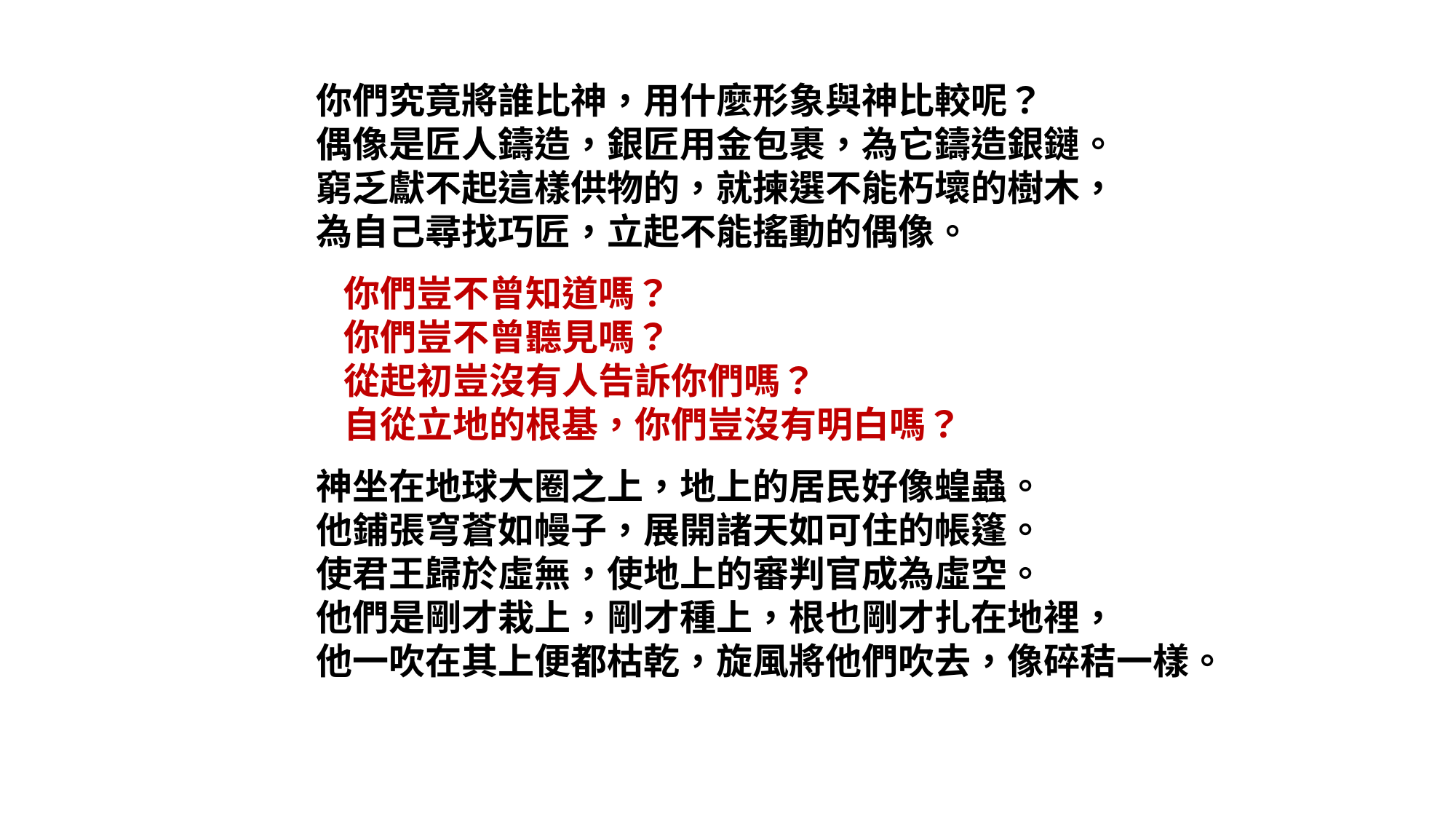

你們究竟將誰比神，用什麼形象與神比較呢？
偶像是匠人鑄造，銀匠用金包裹，為它鑄造銀鏈。
窮乏獻不起這樣供物的，就揀選不能朽壞的樹木，
為自己尋找巧匠，立起不能搖動的偶像。

你們豈不曾知道嗎？
你們豈不曾聽見嗎？
從起初豈沒有人告訴你們嗎？
自從立地的根基，你們豈沒有明白嗎？

神坐在地球大圈之上，地上的居民好像蝗蟲。
他鋪張穹蒼如幔子，展開諸天如可住的帳篷。
使君王歸於虛無，使地上的審判官成為虛空。
他們是剛才栽上，剛才種上，根也剛才扎在地裡，
他一吹在其上便都枯乾，旋風將他們吹去，像碎秸一樣。